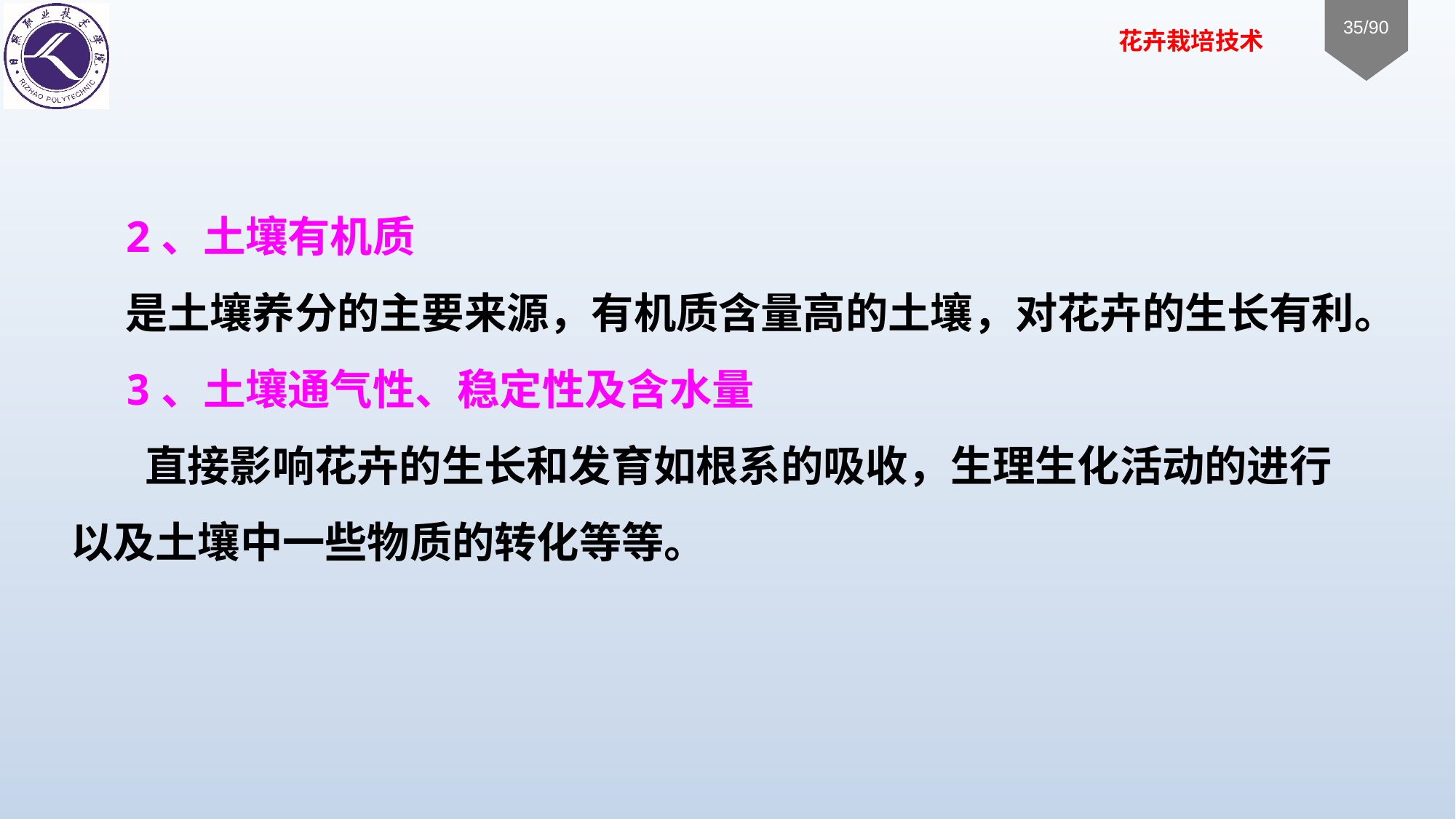

2、土壤有机质
是土壤养分的主要来源，有机质含量高的土壤，对花卉的生长有利。
3、土壤通气性、稳定性及含水量
 直接影响花卉的生长和发育如根系的吸收，生理生化活动的进行以及土壤中一些物质的转化等等。